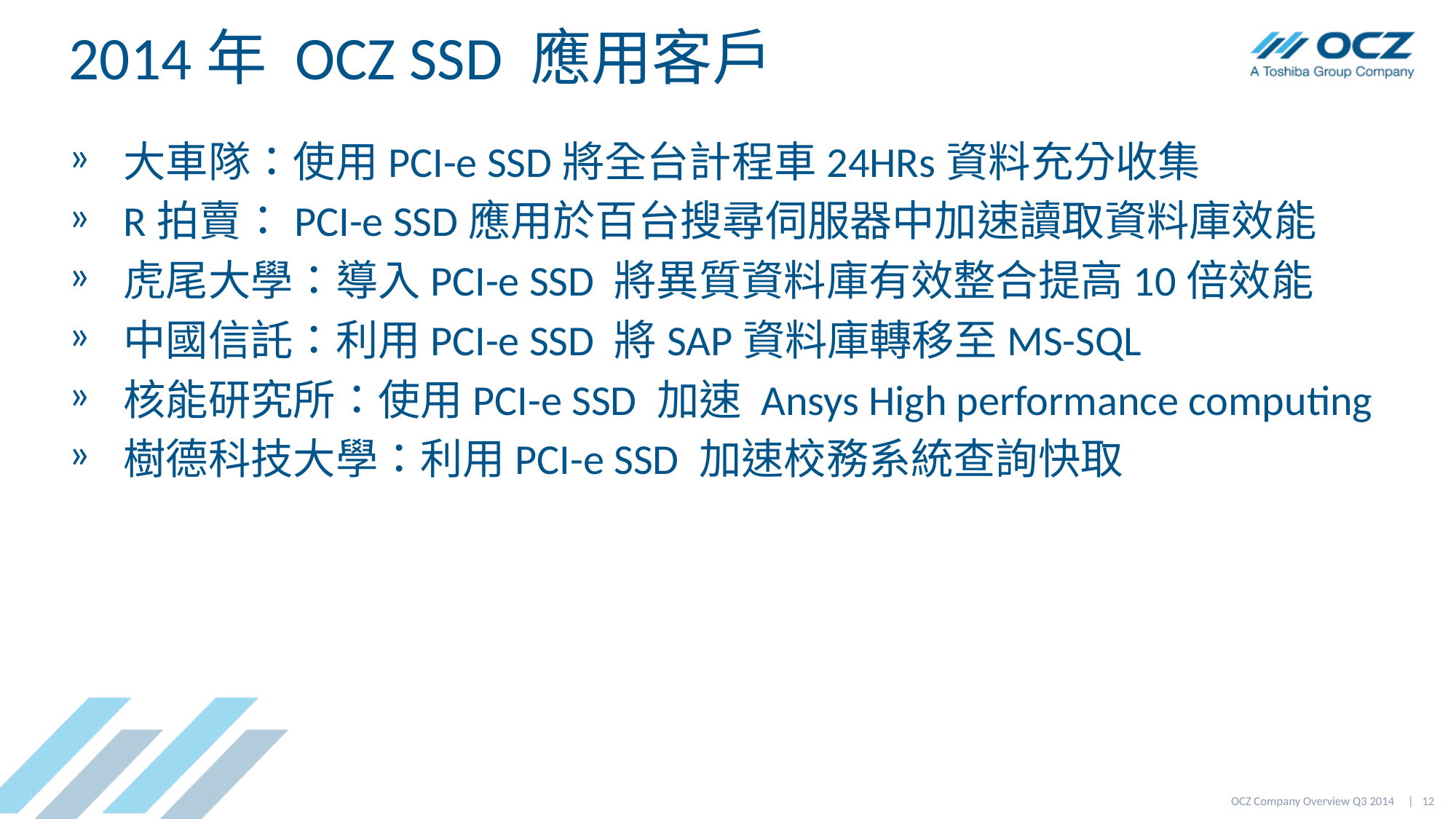

# 2014年 OCZ SSD 應用客戶
大車隊：使用PCI-e SSD將全台計程車24HRs資料充分收集
R拍賣：PCI-e SSD應用於百台搜尋伺服器中加速讀取資料庫效能
虎尾大學：導入PCI-e SSD 將異質資料庫有效整合提高10倍效能
中國信託：利用PCI-e SSD 將SAP資料庫轉移至MS-SQL
核能研究所：使用PCI-e SSD 加速 Ansys High performance computing
樹德科技大學：利用PCI-e SSD 加速校務系統查詢快取
OCZ Company Overview Q3 2014     |
12